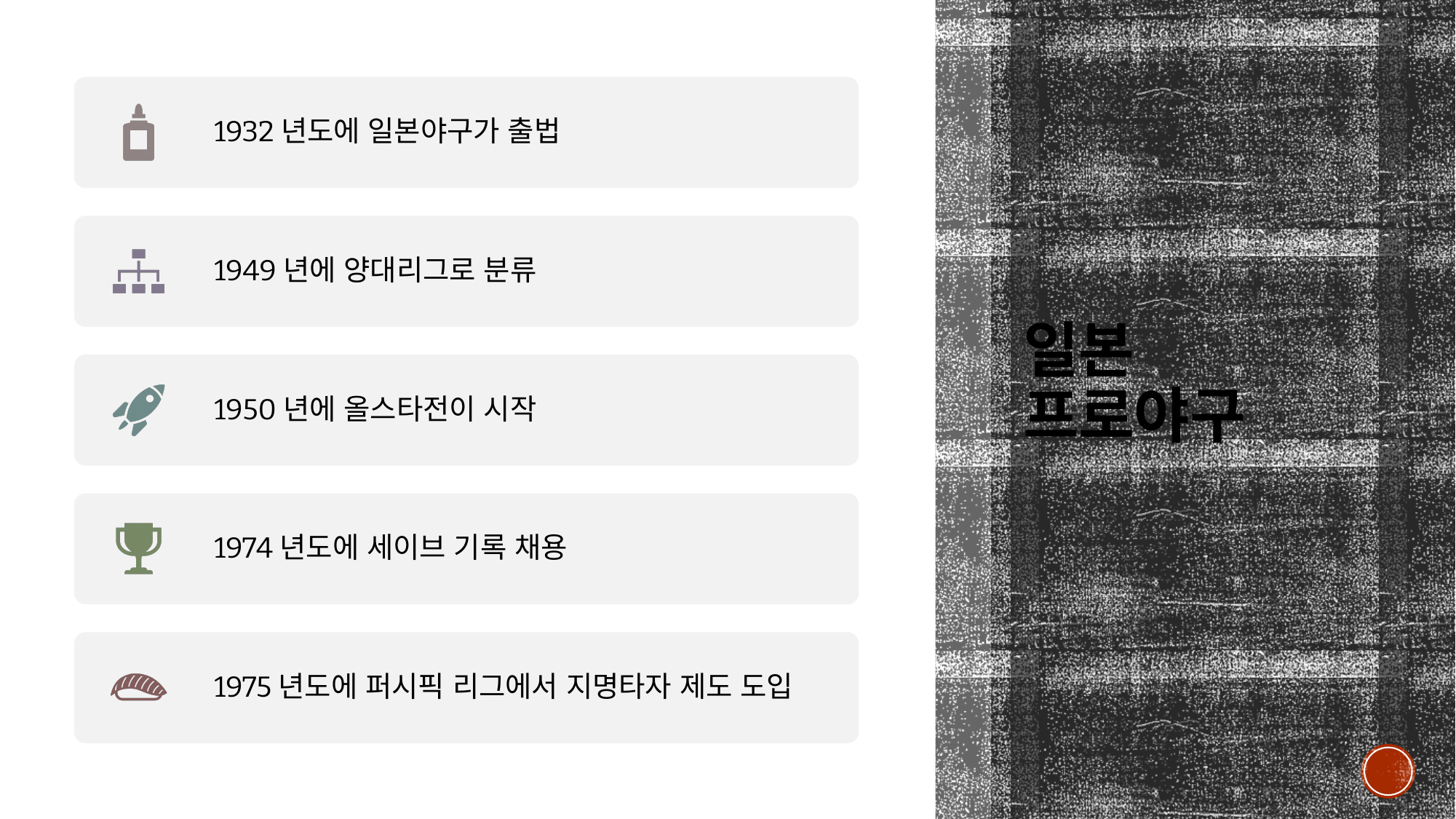

1932년도에 일본야구가 출법
1949년에 양대리그로 분류
1950년에 올스타전이 시작
1974년도에 세이브 기록 채용
1975년도에 퍼시픽 리그에서 지명타자 제도 도입
# 일본 프로야구